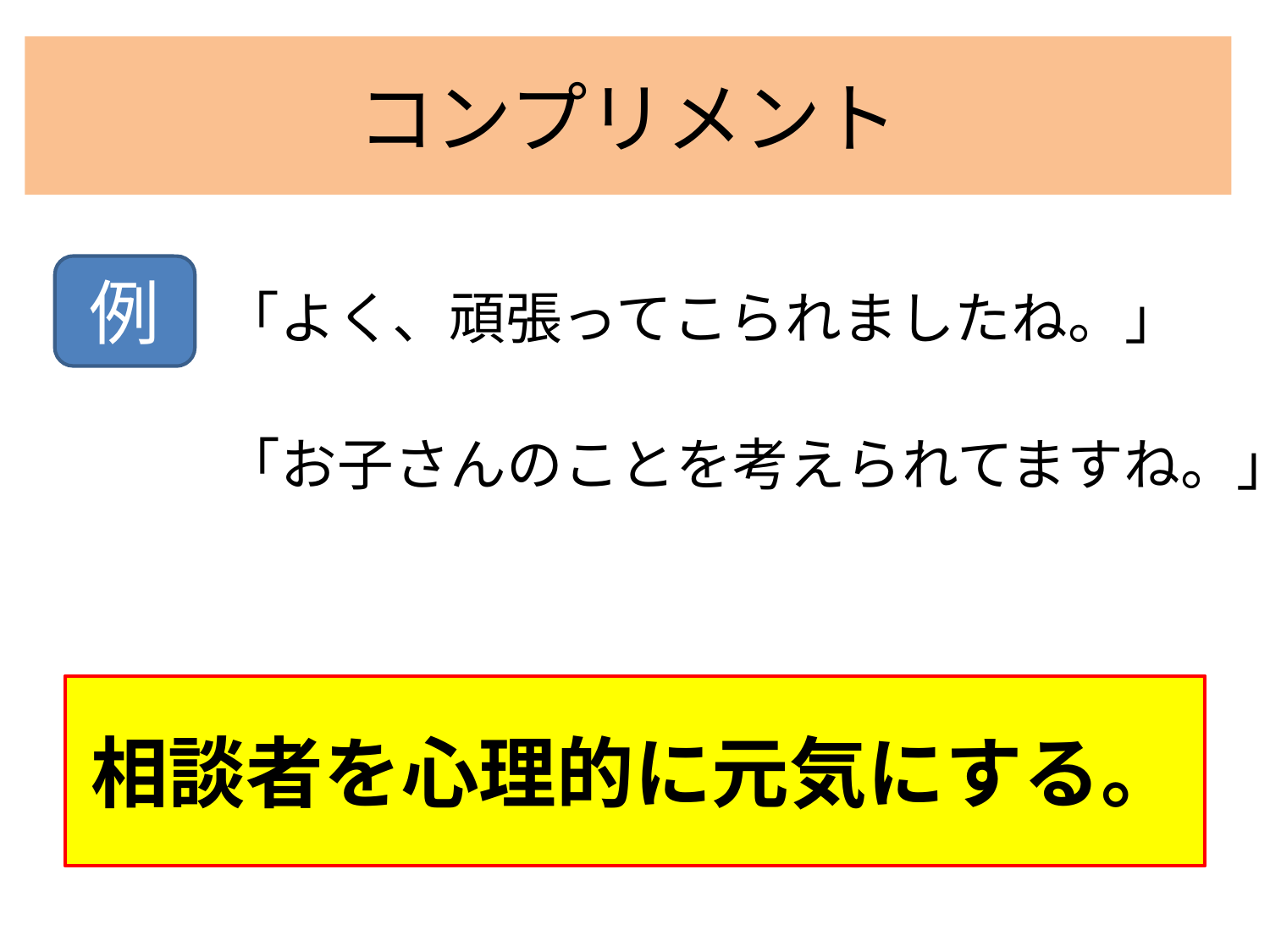

# コンプリメント
例
「よく、頑張ってこられましたね。」
「お子さんのことを考えられてますね。」
相談者を心理的に元気にする。